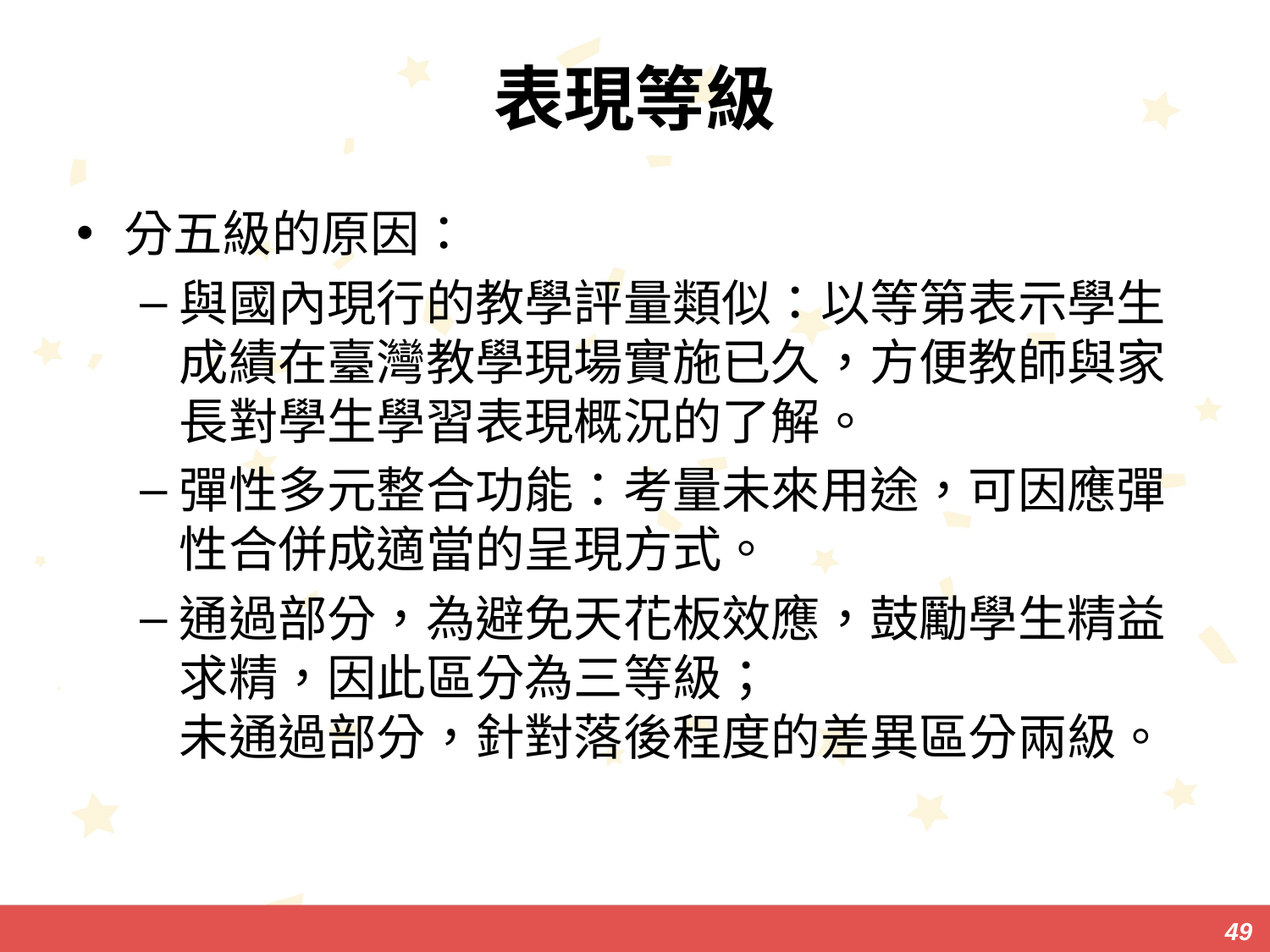

# 表現等級
分五級的原因：
與國內現行的教學評量類似：以等第表示學生成績在臺灣教學現場實施已久，方便教師與家長對學生學習表現概況的了解。
彈性多元整合功能：考量未來用途，可因應彈性合併成適當的呈現方式。
通過部分，為避免天花板效應，鼓勵學生精益求精，因此區分為三等級；
未通過部分，針對落後程度的差異區分兩級。

49